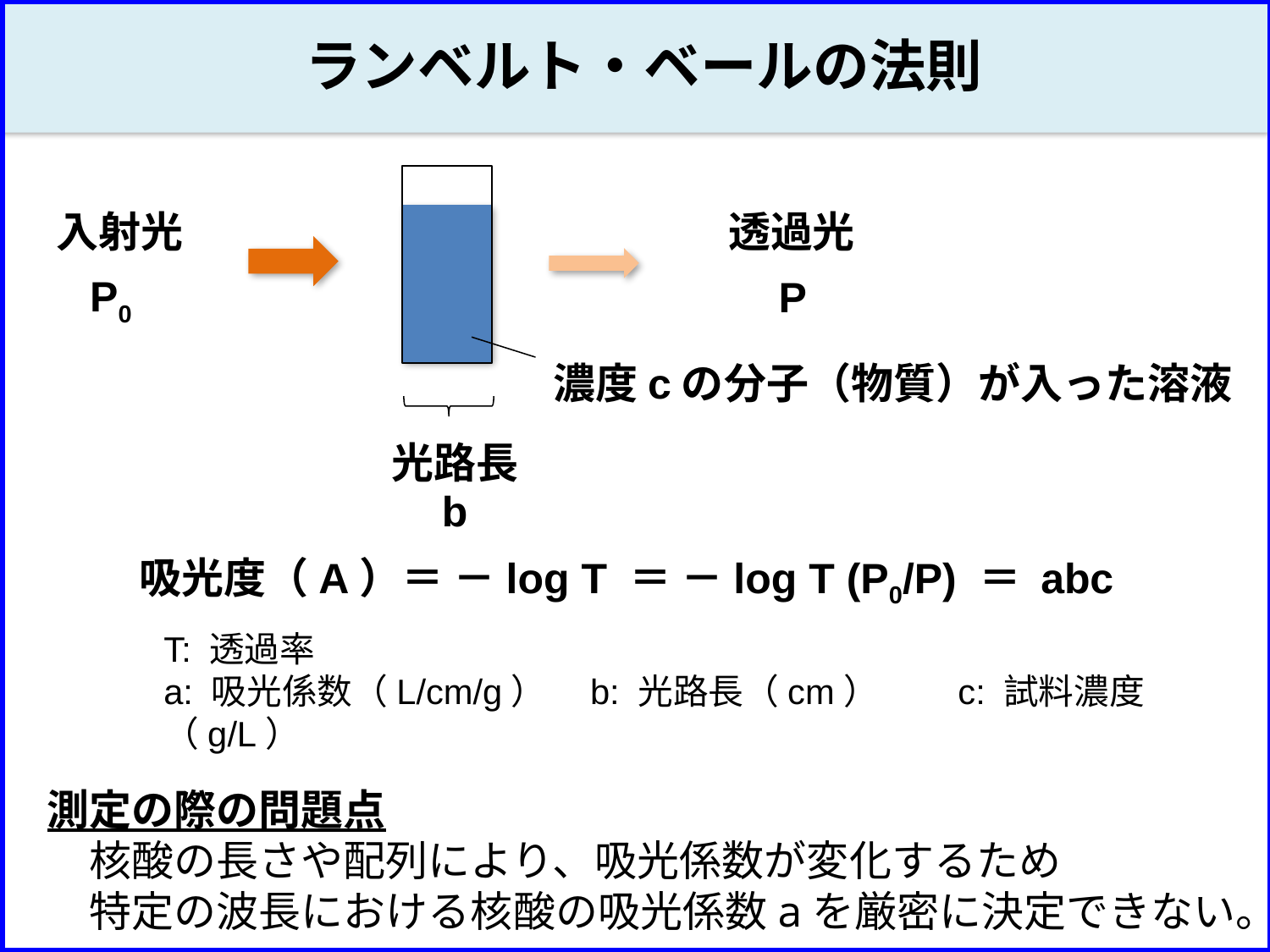

ランベルト・ベールの法則

入射光
透過光

P0
P
濃度cの分子（物質）が入った溶液

光路長
b
吸光度（A）＝ －log T ＝ －log T (P0/P) ＝ abc
T: 透過率
a: 吸光係数（L/cm/g）　b: 光路長（cm）　　c: 試料濃度（g/L）
測定の際の問題点
　核酸の長さや配列により、吸光係数が変化するため
　特定の波長における核酸の吸光係数aを厳密に決定できない。
https://study-z.net/100091161